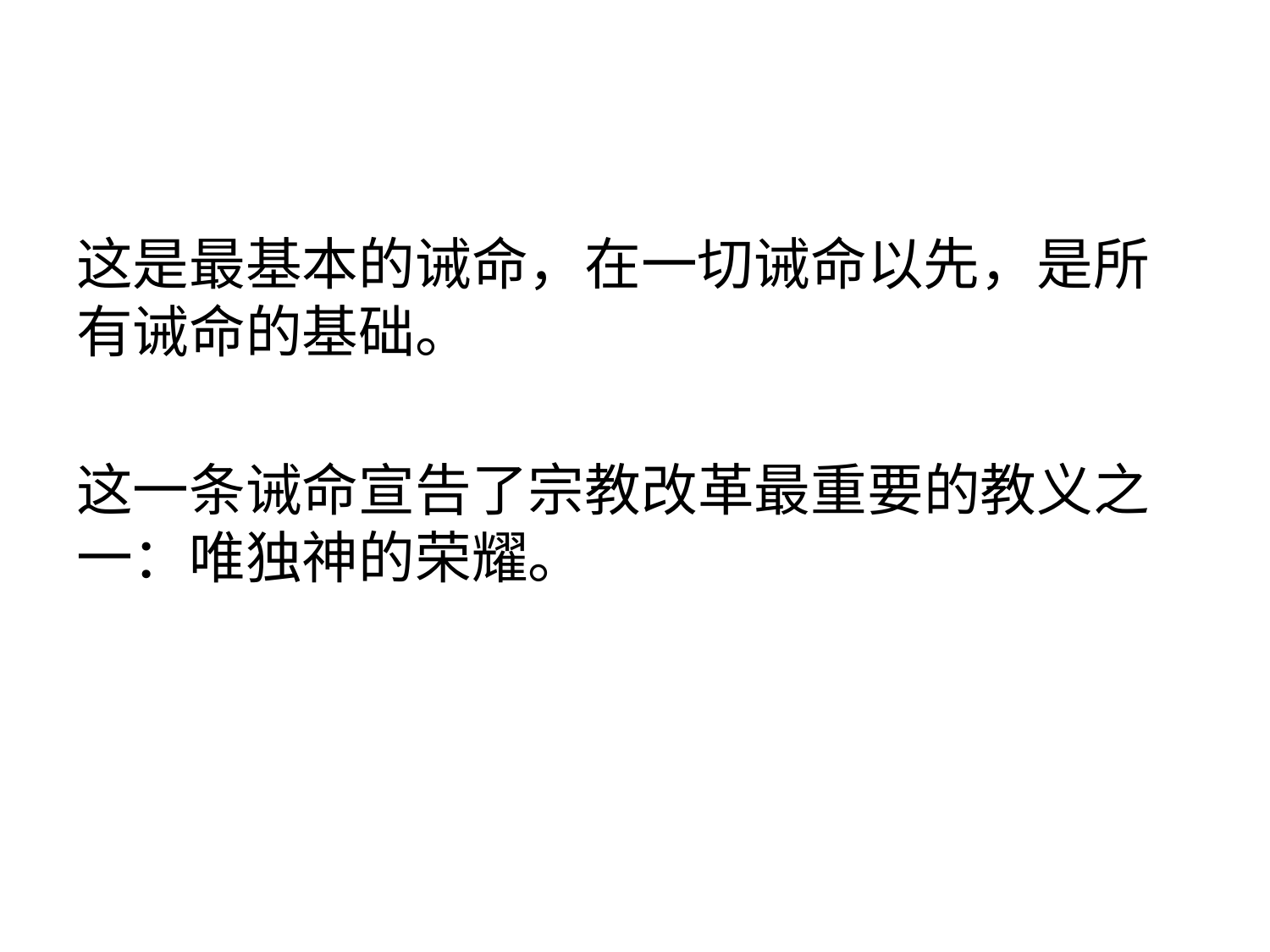

#
这是最基本的诫命，在一切诫命以先，是所有诫命的基础。

这一条诫命宣告了宗教改革最重要的教义之一：唯独神的荣耀。